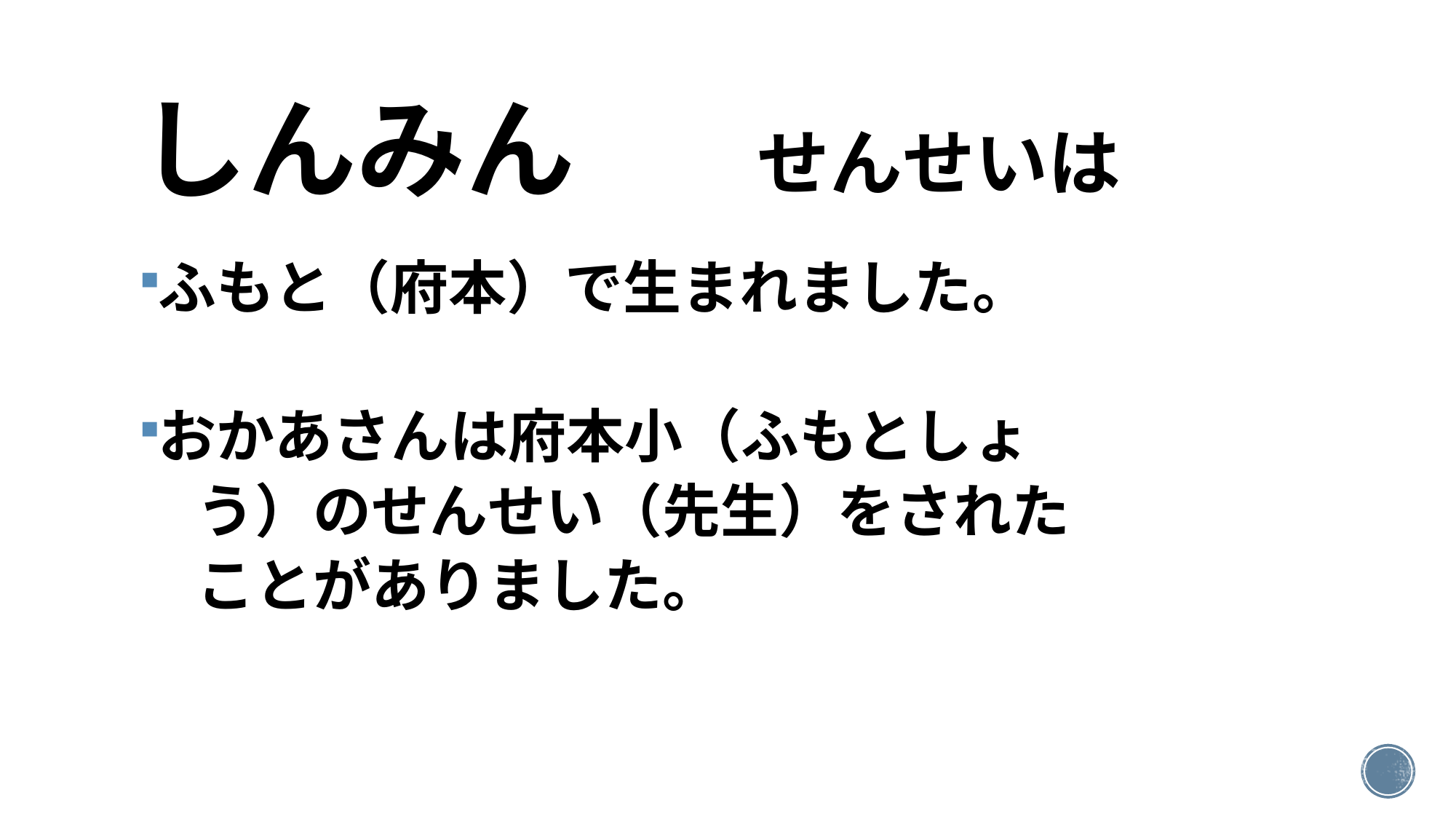

# しんみん　　せんせいは
ふもと（府本）で生まれました。

おかあさんは府本小（ふもとしょ
　う）のせんせい（先生）をされた
　ことがありました。